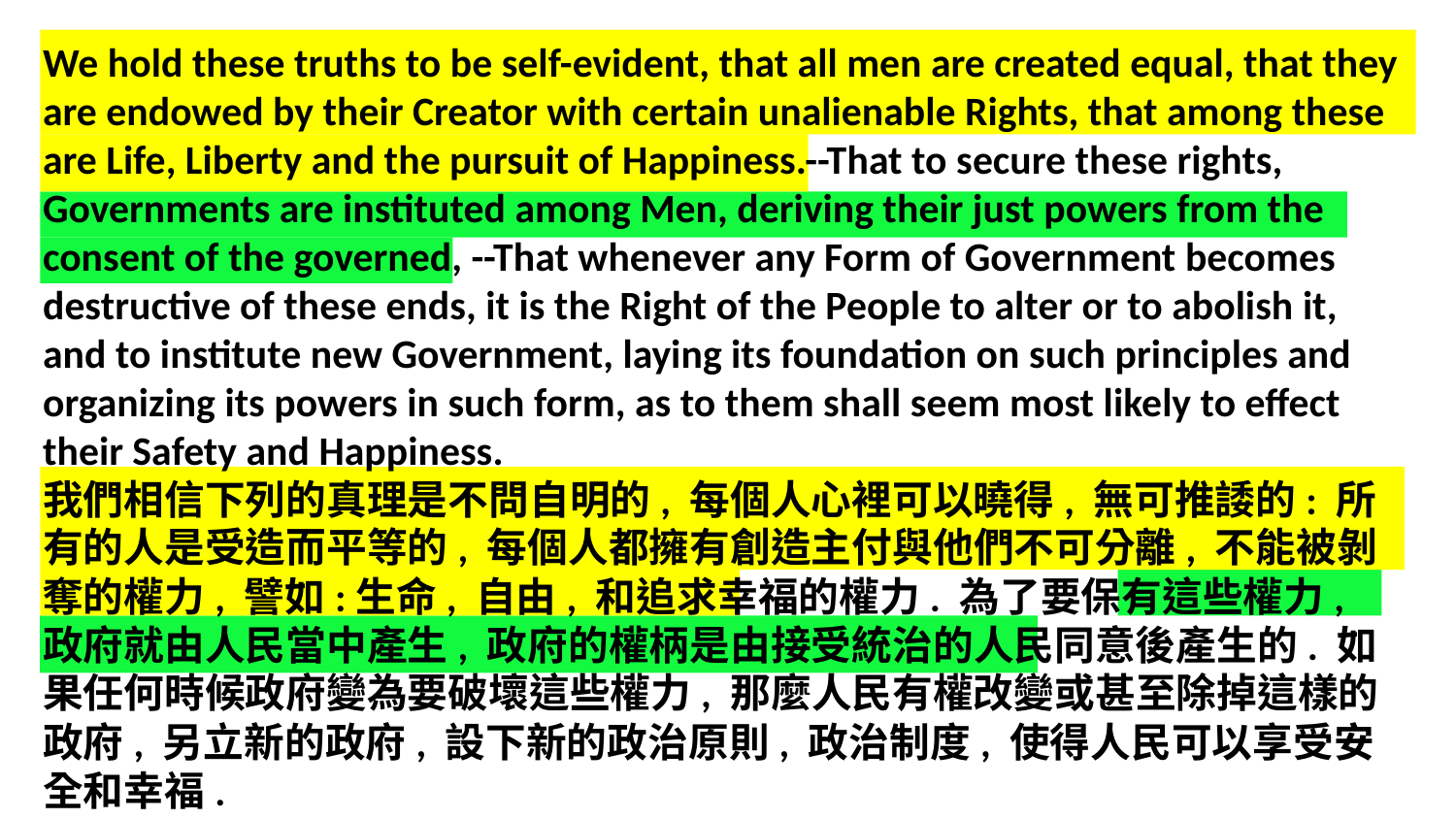

We hold these truths to be self-evident, that all men are created equal, that they are endowed by their Creator with certain unalienable Rights, that among these are Life, Liberty and the pursuit of Happiness.--That to secure these rights, Governments are instituted among Men, deriving their just powers from the consent of the governed, --That whenever any Form of Government becomes destructive of these ends, it is the Right of the People to alter or to abolish it, and to institute new Government, laying its foundation on such principles and organizing its powers in such form, as to them shall seem most likely to effect their Safety and Happiness.
我們相信下列的真理是不問自明的, 每個人心裡可以曉得, 無可推諉的: 所有的人是受造而平等的, 每個人都擁有創造主付與他們不可分離, 不能被剝奪的權力, 譬如:生命, 自由, 和追求幸福的權力. 為了要保有這些權力, 政府就由人民當中產生, 政府的權柄是由接受統治的人民同意後產生的. 如果任何時候政府變為要破壞這些權力, 那麼人民有權改變或甚至除掉這樣的政府, 另立新的政府, 設下新的政治原則, 政治制度, 使得人民可以享受安全和幸福.